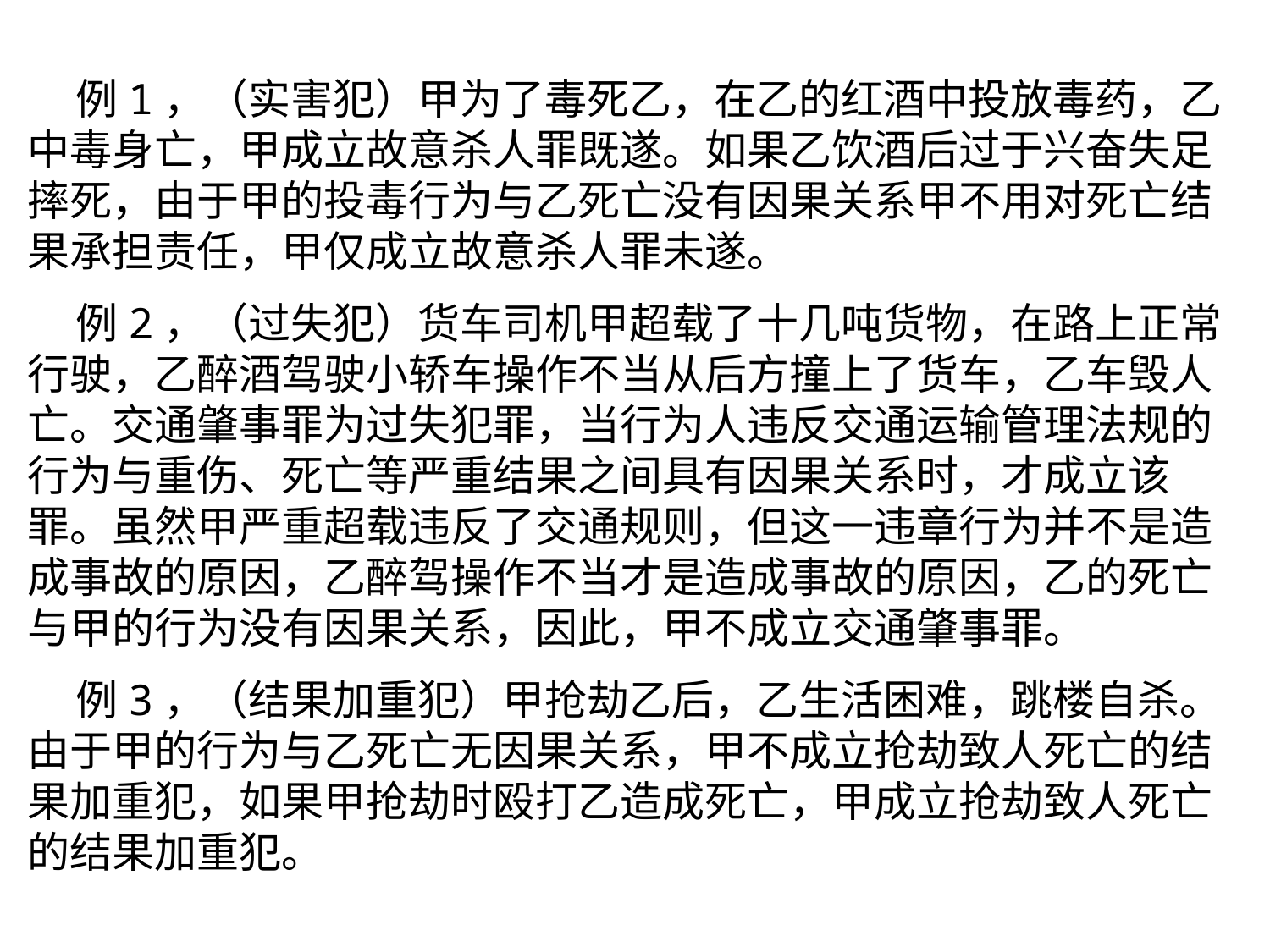

例1，（实害犯）甲为了毒死乙，在乙的红酒中投放毒药，乙中毒身亡，甲成立故意杀人罪既遂。如果乙饮酒后过于兴奋失足摔死，由于甲的投毒行为与乙死亡没有因果关系甲不用对死亡结果承担责任，甲仅成立故意杀人罪未遂。

    例2，（过失犯）货车司机甲超载了十几吨货物，在路上正常行驶，乙醉酒驾驶小轿车操作不当从后方撞上了货车，乙车毁人亡。交通肇事罪为过失犯罪，当行为人违反交通运输管理法规的行为与重伤、死亡等严重结果之间具有因果关系时，才成立该罪。虽然甲严重超载违反了交通规则，但这一违章行为并不是造成事故的原因，乙醉驾操作不当才是造成事故的原因，乙的死亡与甲的行为没有因果关系，因此，甲不成立交通肇事罪。

    例3，（结果加重犯）甲抢劫乙后，乙生活困难，跳楼自杀。由于甲的行为与乙死亡无因果关系，甲不成立抢劫致人死亡的结果加重犯，如果甲抢劫时殴打乙造成死亡，甲成立抢劫致人死亡的结果加重犯。